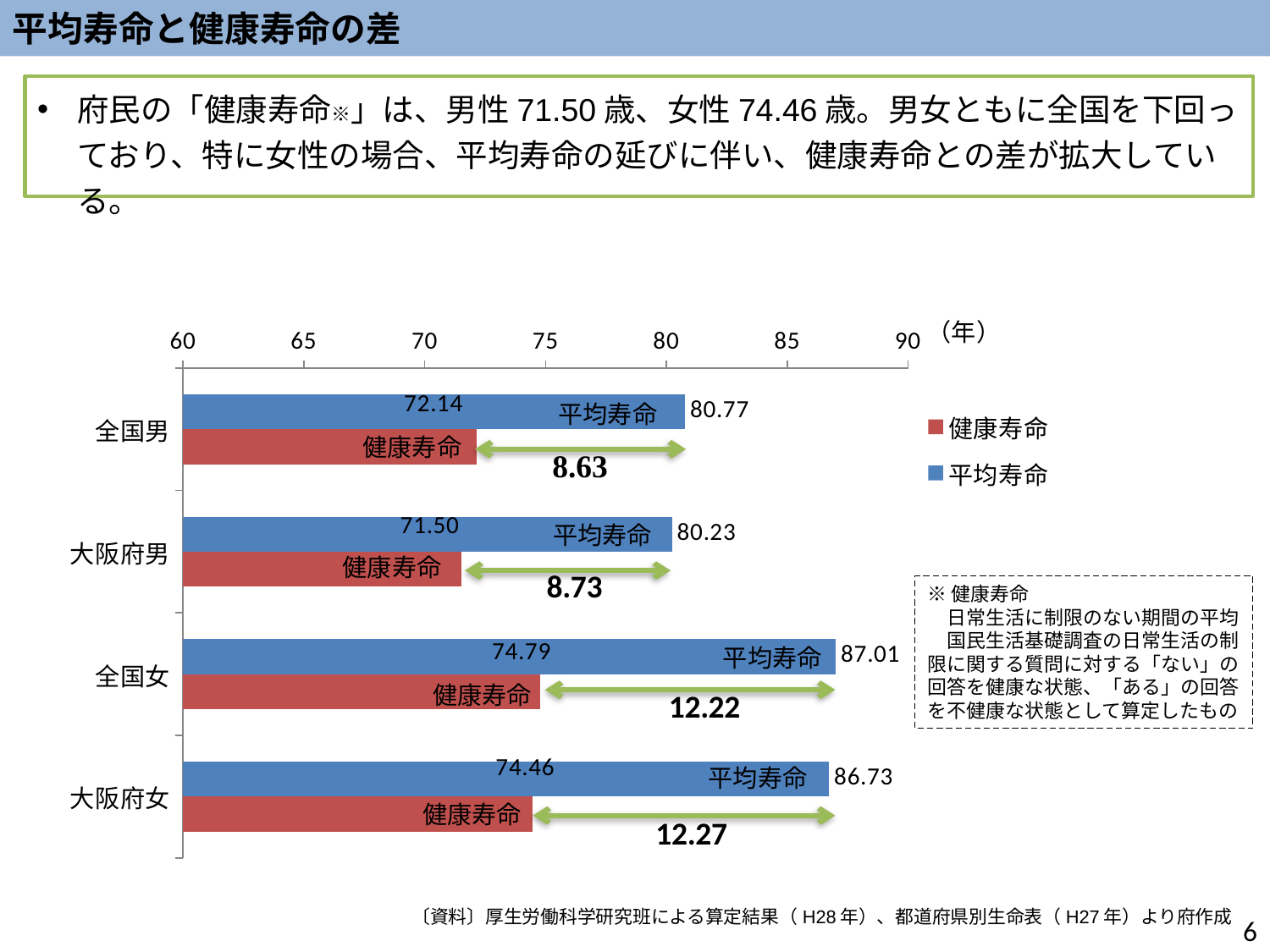

平均寿命と健康寿命の差
府民の「健康寿命※」は、男性71.50歳、女性74.46歳。男女ともに全国を下回っており、特に女性の場合、平均寿命の延びに伴い、健康寿命との差が拡大している。

### Chart

| Category | 平均寿命 | 健康寿命 |
|---|---|---|
| 全国男 | 80.77 | 72.14 |
| 大阪府男 | 80.23 | 71.5 |
| 全国女 | 87.01 | 74.79 |
| 大阪府女 | 86.73 | 74.46 |
平均寿命
健康寿命
平均寿命
健康寿命
※健康寿命
　日常生活に制限のない期間の平均
　国民生活基礎調査の日常生活の制限に関する質問に対する「ない」の回答を健康な状態、「ある」の回答を不健康な状態として算定したもの

平均寿命
健康寿命
平均寿命
健康寿命
〔資料〕厚生労働科学研究班による算定結果（H28年）、都道府県別生命表（H27年）より府作成
6